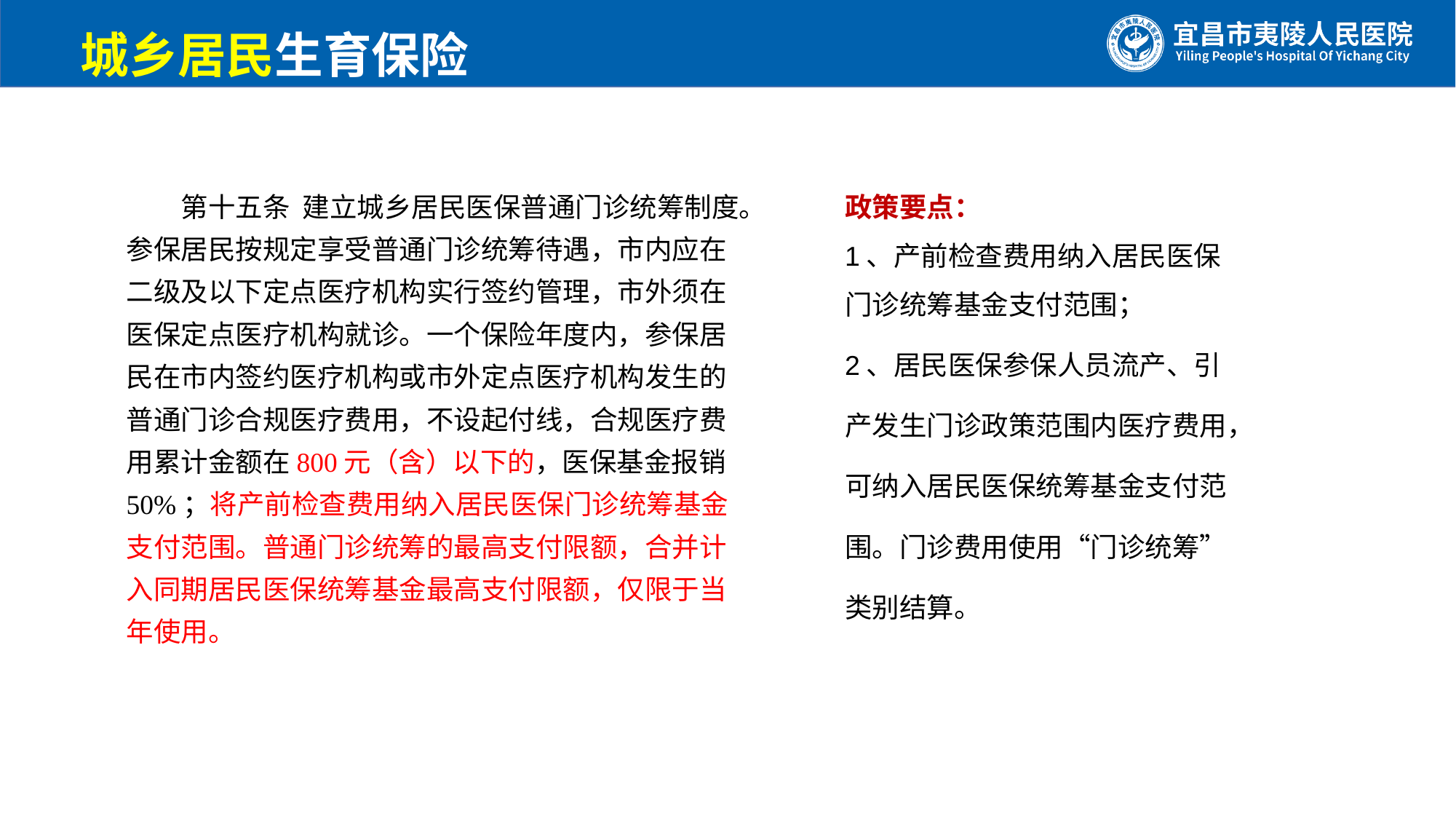

城乡居民生育保险

第十五条  建立城乡居民医保普通门诊统筹制度。参保居民按规定享受普通门诊统筹待遇，市内应在二级及以下定点医疗机构实行签约管理，市外须在医保定点医疗机构就诊。一个保险年度内，参保居民在市内签约医疗机构或市外定点医疗机构发生的普通门诊合规医疗费用，不设起付线，合规医疗费用累计金额在800元（含）以下的，医保基金报销50%；将产前检查费用纳入居民医保门诊统筹基金支付范围。普通门诊统筹的最高支付限额，合并计入同期居民医保统筹基金最高支付限额，仅限于当年使用。

政策要点：
1、产前检查费用纳入居民医保门诊统筹基金支付范围；
2、居民医保参保人员流产、引产发生门诊政策范围内医疗费用，可纳入居民医保统筹基金支付范围。门诊费用使用“门诊统筹”类别结算。